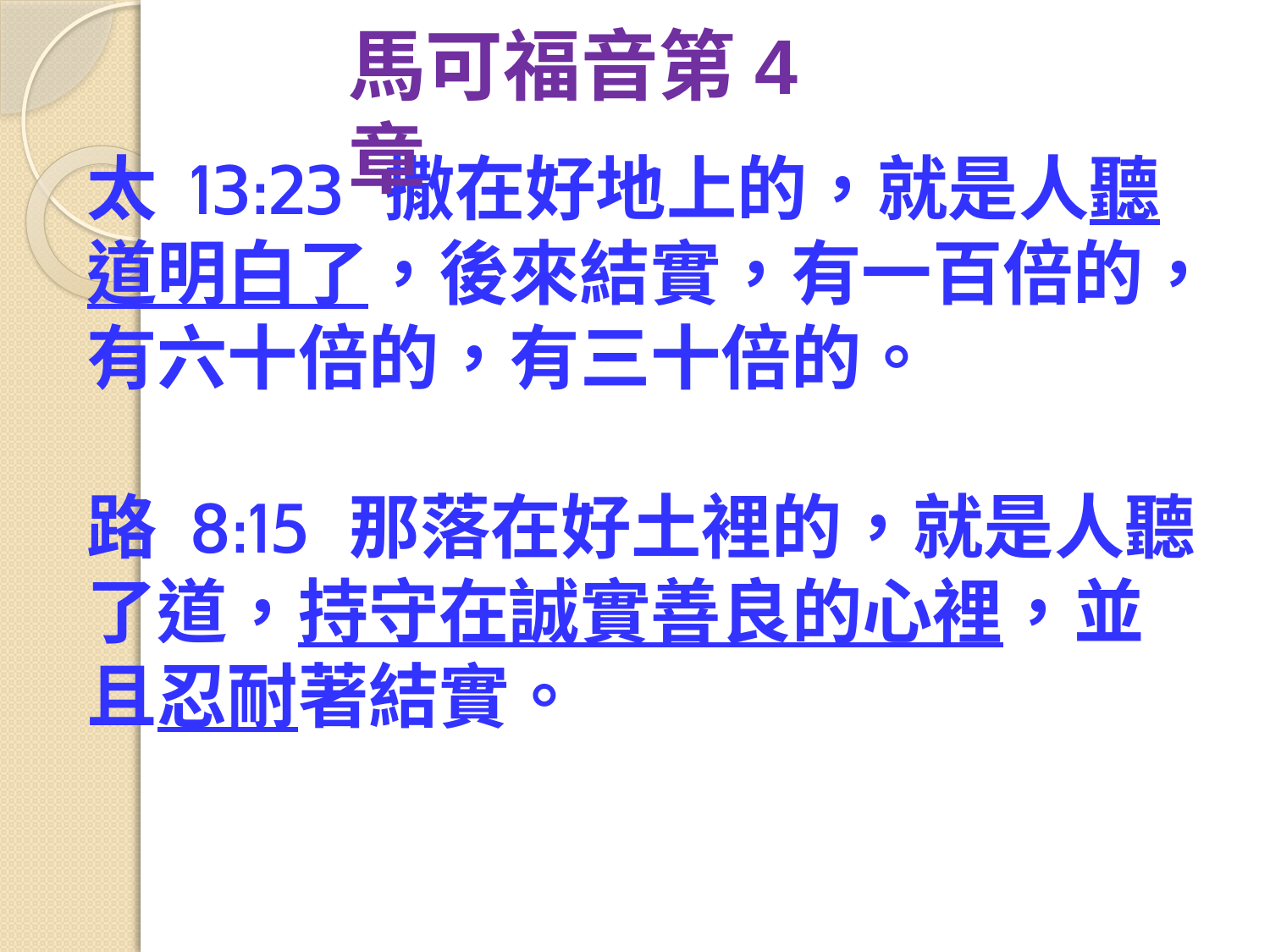

馬可福音第4章
太 13:23 撒在好地上的，就是人聽道明白了，後來結實，有一百倍的，有六十倍的，有三十倍的。

路 8:15 那落在好土裡的，就是人聽了道，持守在誠實善良的心裡，並且忍耐著結實。